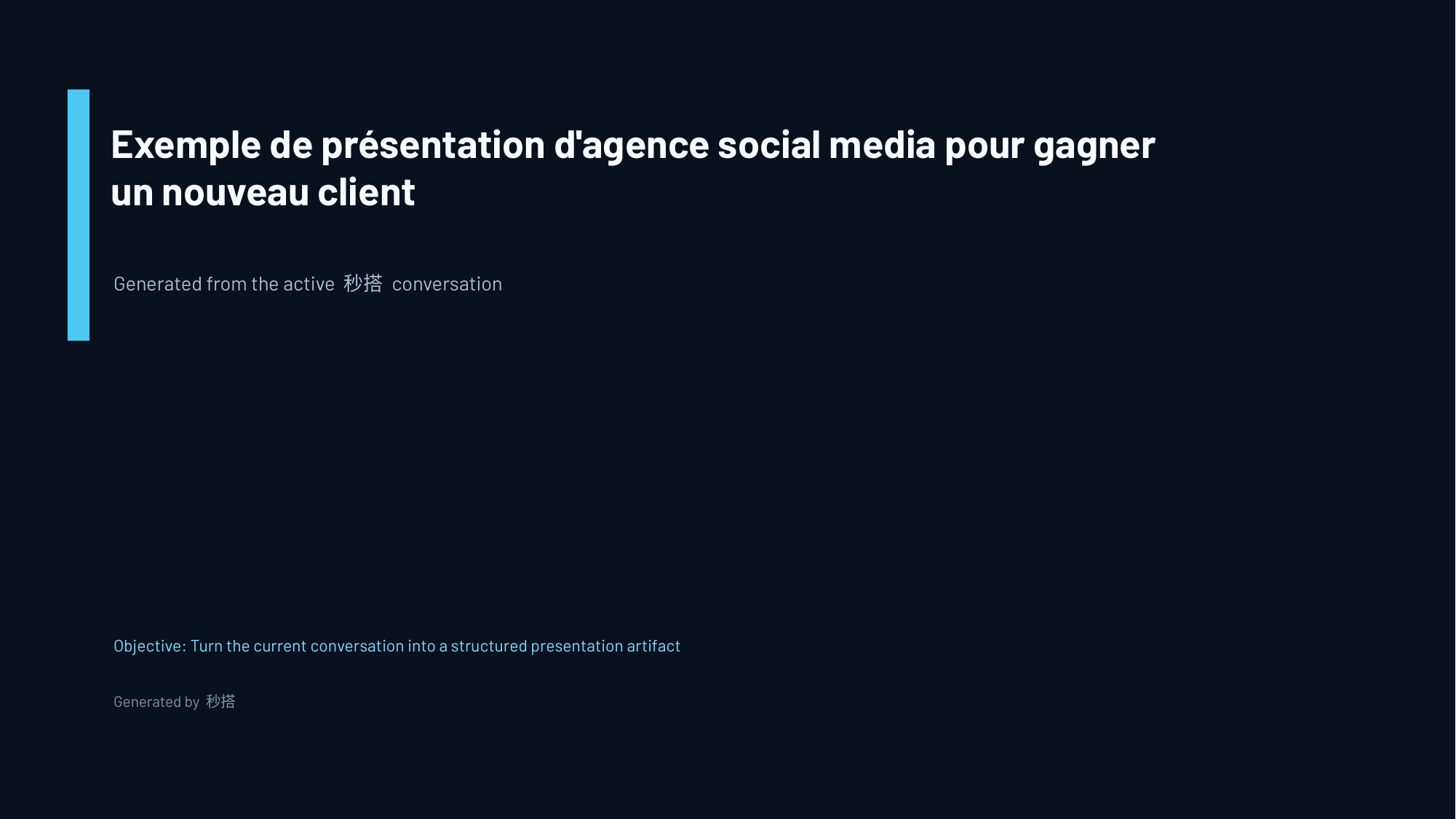

Exemple de présentation d'agence social media pour gagner un nouveau client
Generated from the active 秒搭 conversation
Objective: Turn the current conversation into a structured presentation artifact
Generated by 秒搭